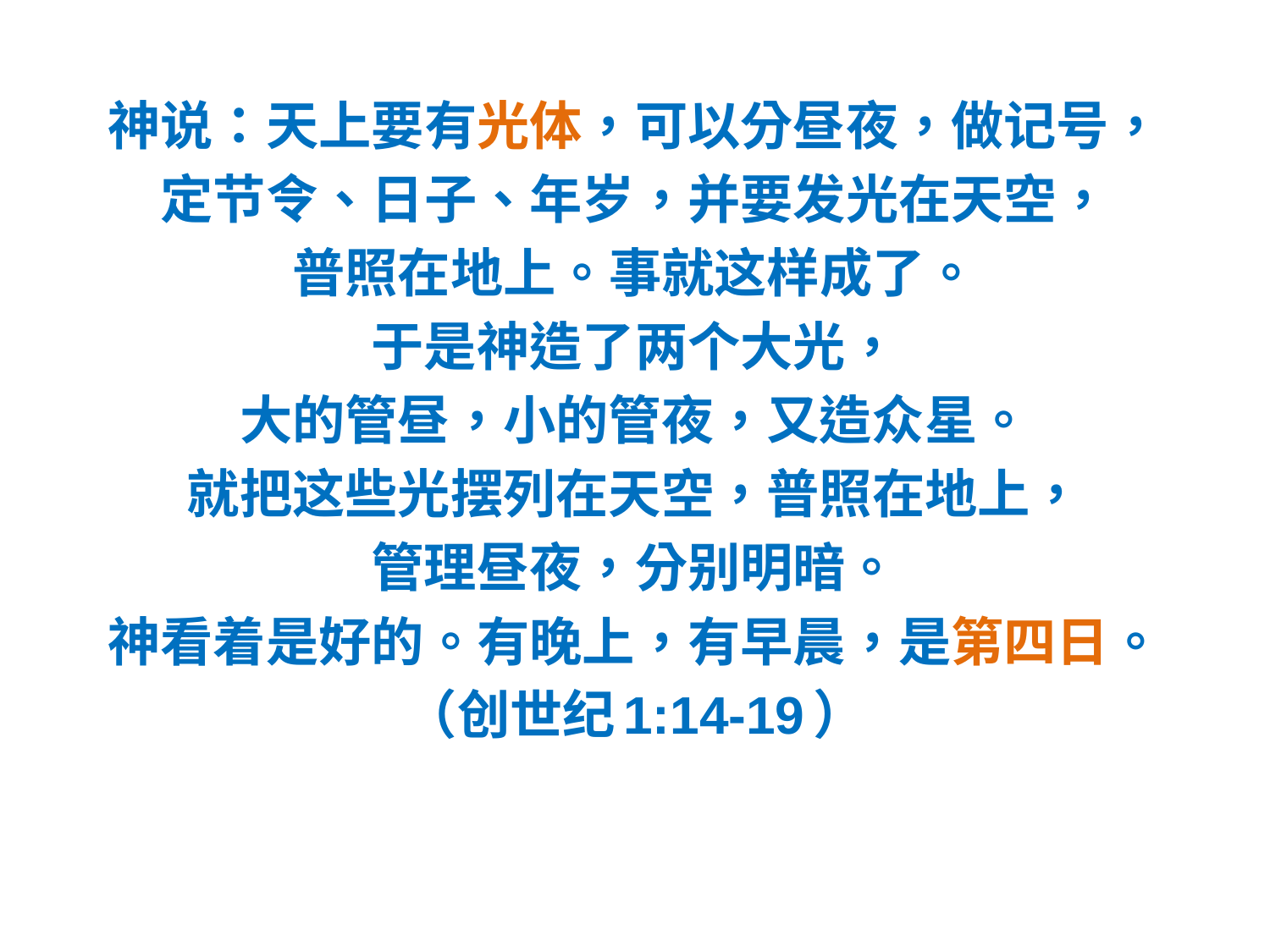

#
神说：天上要有光体，可以分昼夜，做记号，
定节令、日子、年岁，并要发光在天空，
普照在地上。事就这样成了。
于是神造了两个大光，
大的管昼，小的管夜，又造众星。
就把这些光摆列在天空，普照在地上，
管理昼夜，分别明暗。
神看着是好的。有晚上，有早晨，是第四日。
（创世纪1:14-19）